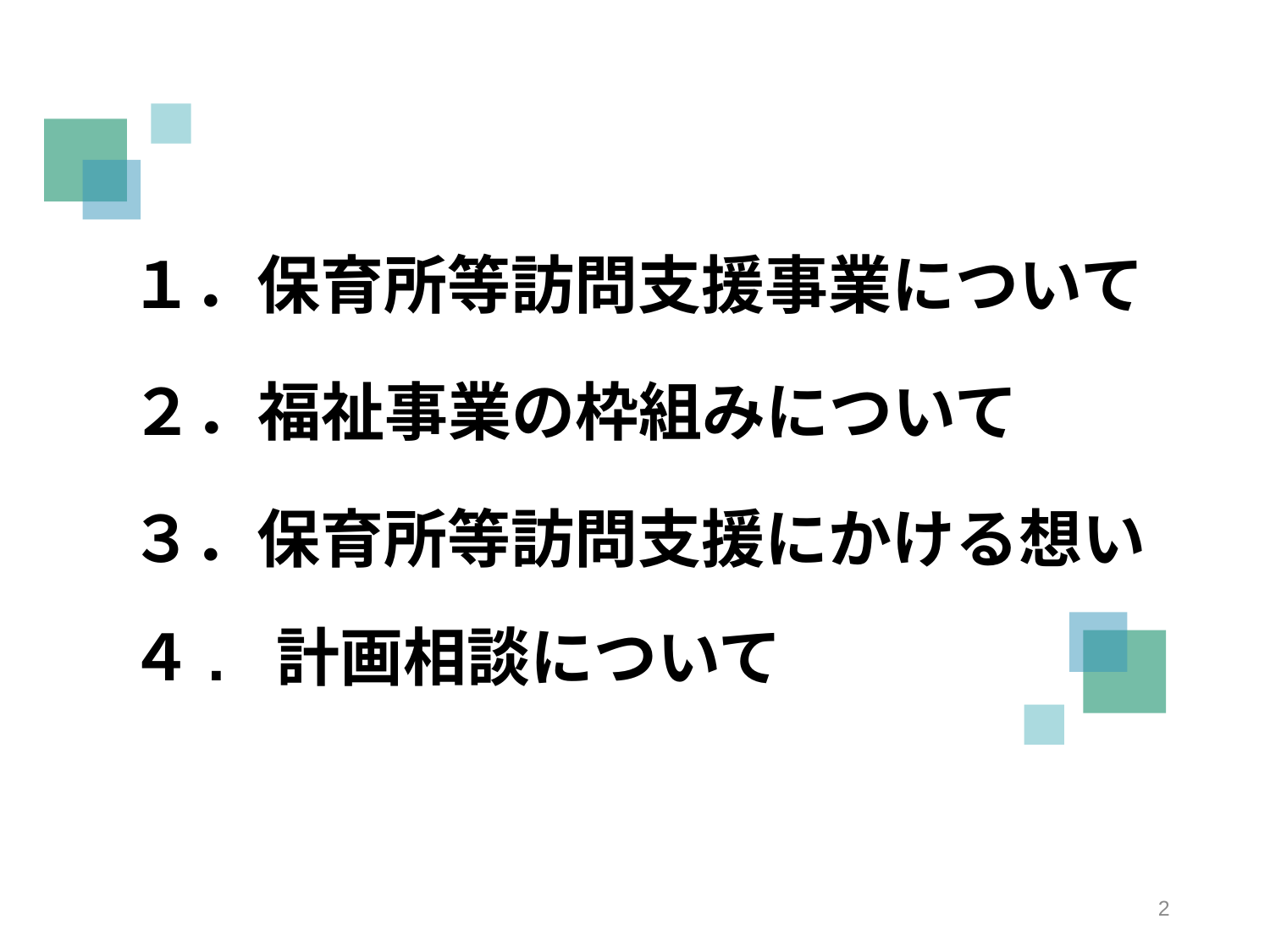

１．保育所等訪問支援事業について
２．福祉事業の枠組みについて
３．保育所等訪問支援にかける想い
４.  計画相談について

2